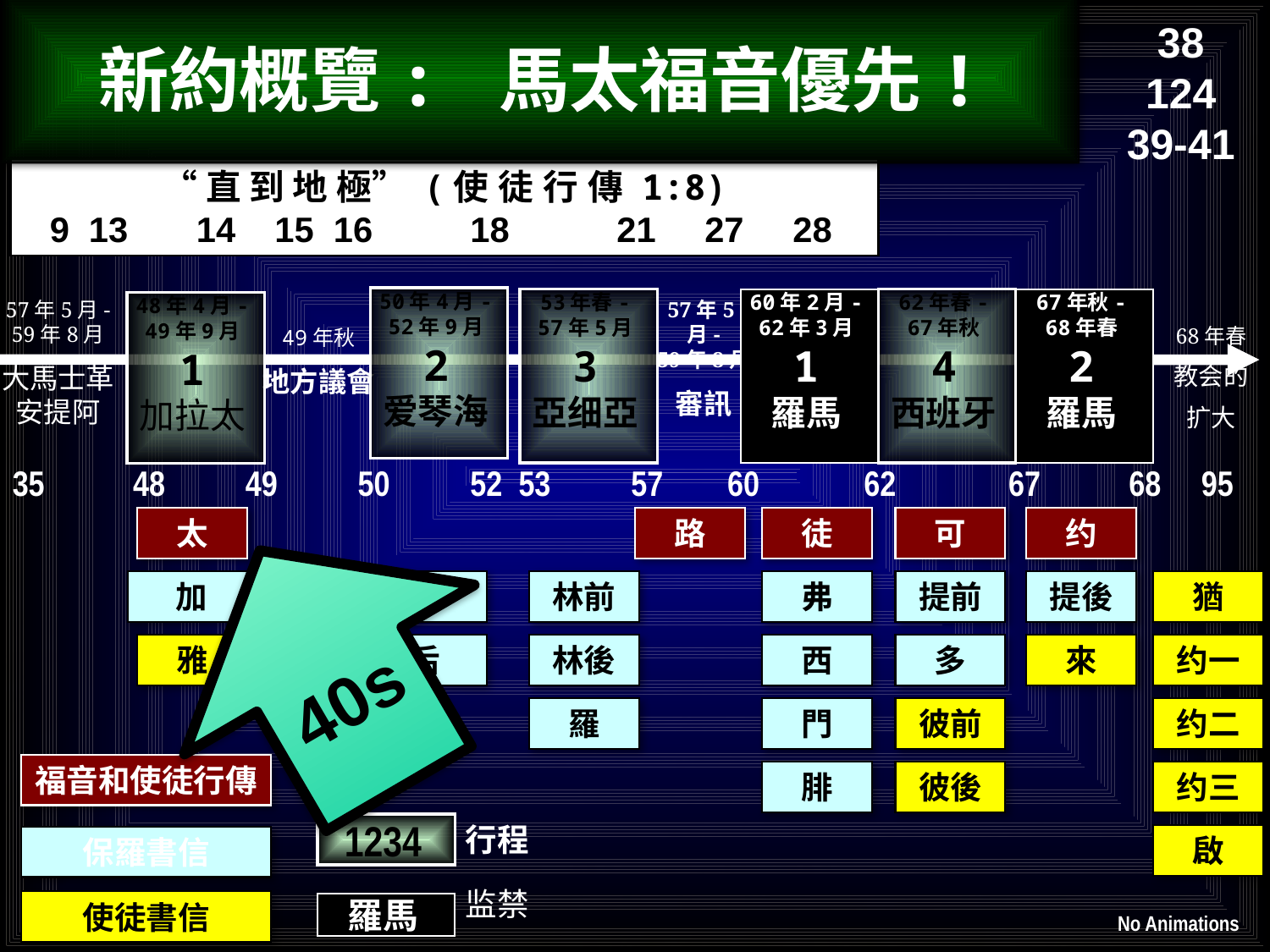

38
124
39-41
新約概覽: 馬太福音優先!
“直 到 地 極” (使 徒 行 傳 1:8)
     9  13       14    15  16          18           21     27     28
50年4月-
52年9月
2
爱琴海

53年春-
57年5月
3
亞细亞

60年2月-
62年3月
1
羅馬

62年春-
67年秋
4
西班牙

67年秋-
68年春
2
羅馬

48年4月-
49年9月
1
加拉太

57年5月-
59年8月
大馬士革
安提阿
57年5月-
59年8月
審訊
68年春
教会的
扩大
49年秋
地方議會

35           48          49          50          52  53          57        60             62              67           68     95
太
路
徒
可
约
40s
帖前
林前
弗
提前
提後
猶
加
雅
帖后
林後
西
多
來
约一
羅
門
彼前
约二
福音和使徒行傳
腓
彼後
约三
1234
行程
啟
保羅書信
监禁
使徒書信
羅馬
No Animations